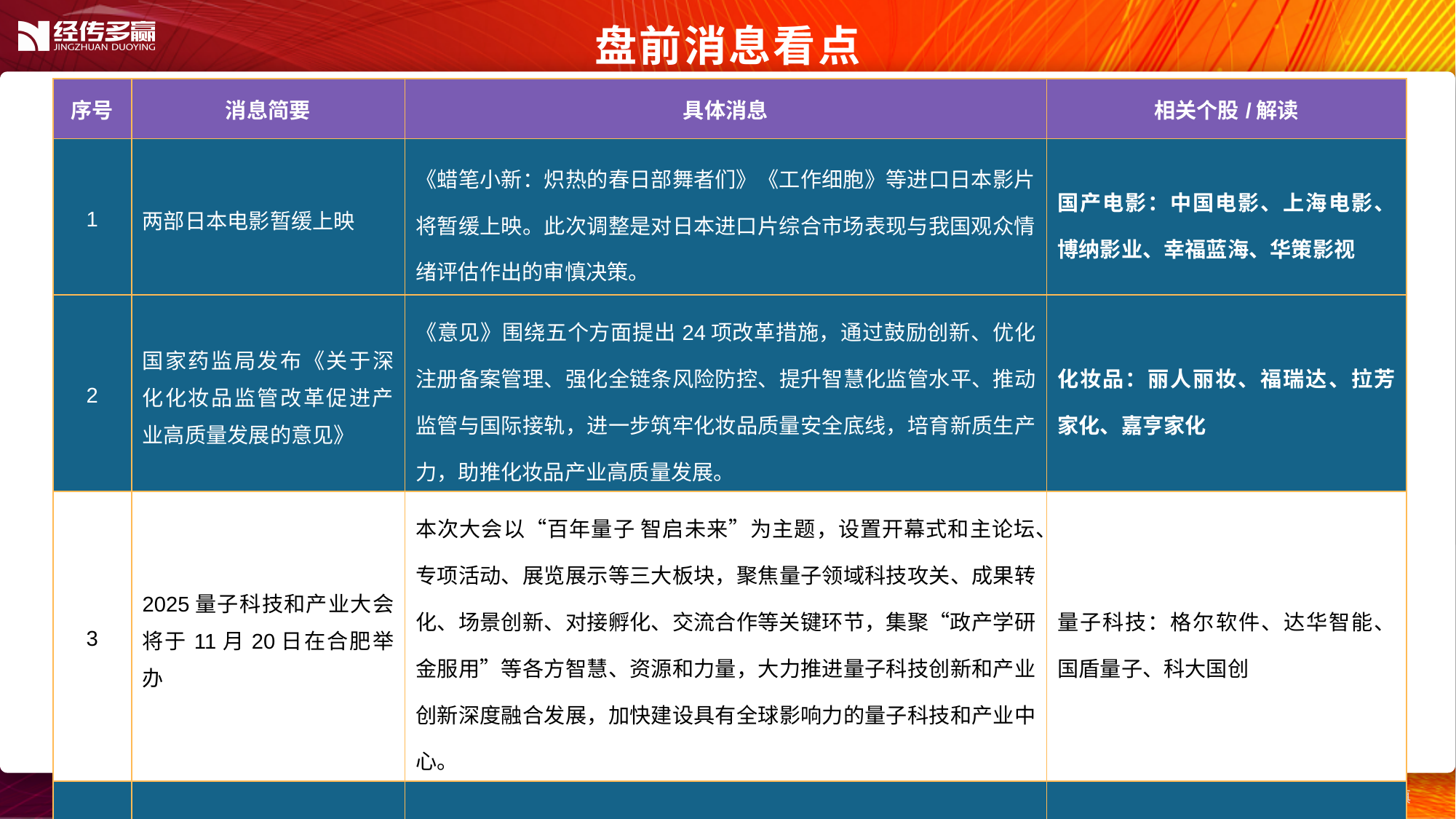

盘前消息看点
| 序号 | 消息简要 | 具体消息 | 相关个股/解读 |
| --- | --- | --- | --- |
| 1 | 两部日本电影暂缓上映 | 《蜡笔小新：炽热的春日部舞者们》《工作细胞》等进口日本影片将暂缓上映。此次调整是对日本进口片综合市场表现与我国观众情绪评估作出的审慎决策。 | 国产电影：中国电影、上海电影、博纳影业、幸福蓝海、华策影视 |
| 2 | 国家药监局发布《关于深化化妆品监管改革促进产业高质量发展的意见》 | 《意见》围绕五个方面提出24项改革措施，通过鼓励创新、优化注册备案管理、强化全链条风险防控、提升智慧化监管水平、推动监管与国际接轨，进一步筑牢化妆品质量安全底线，培育新质生产力，助推化妆品产业高质量发展。 | 化妆品：丽人丽妆、福瑞达、拉芳家化、嘉亨家化 |
| 3 | 2025量子科技和产业大会将于11月20日在合肥举办 | 本次大会以“百年量子 智启未来”为主题，设置开幕式和主论坛、专项活动、展览展示等三大板块，聚焦量子领域科技攻关、成果转化、场景创新、对接孵化、交流合作等关键环节，集聚“政产学研金服用”等各方智慧、资源和力量，大力推进量子科技创新和产业创新深度融合发展，加快建设具有全球影响力的量子科技和产业中心。 | 量子科技：格尔软件、达华智能、国盾量子、科大国创 |
| 4 |  |  |  |
| 5 |  |  |  |